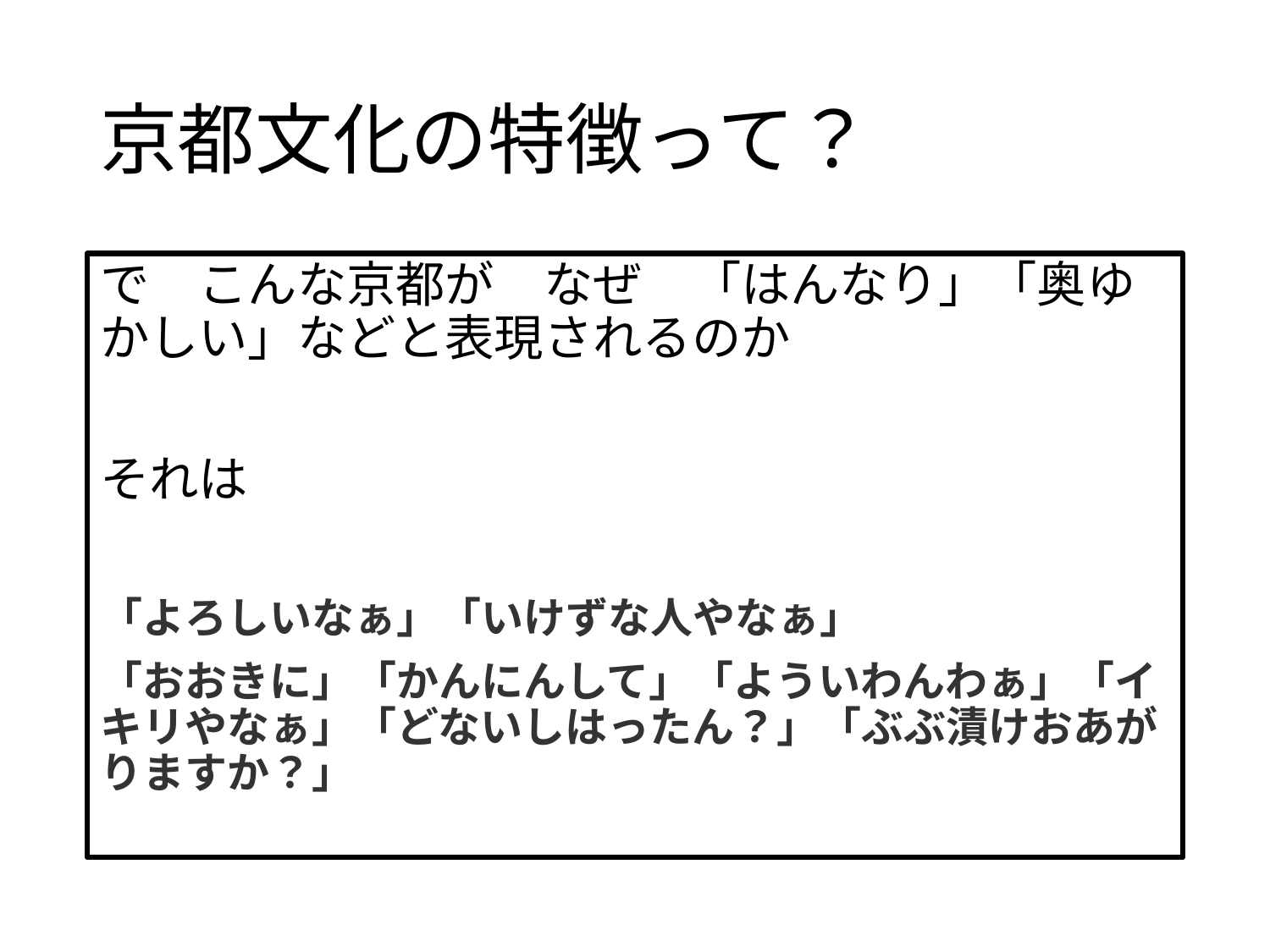

# 京都文化の特徴って？
で　こんな京都が　なぜ　「はんなり」「奥ゆかしい」などと表現されるのか

それは

「よろしいなぁ」「いけずな人やなぁ」
「おおきに」「かんにんして」「よういわんわぁ」「イキリやなぁ」「どないしはったん？」「ぶぶ漬けおあがりますか？」